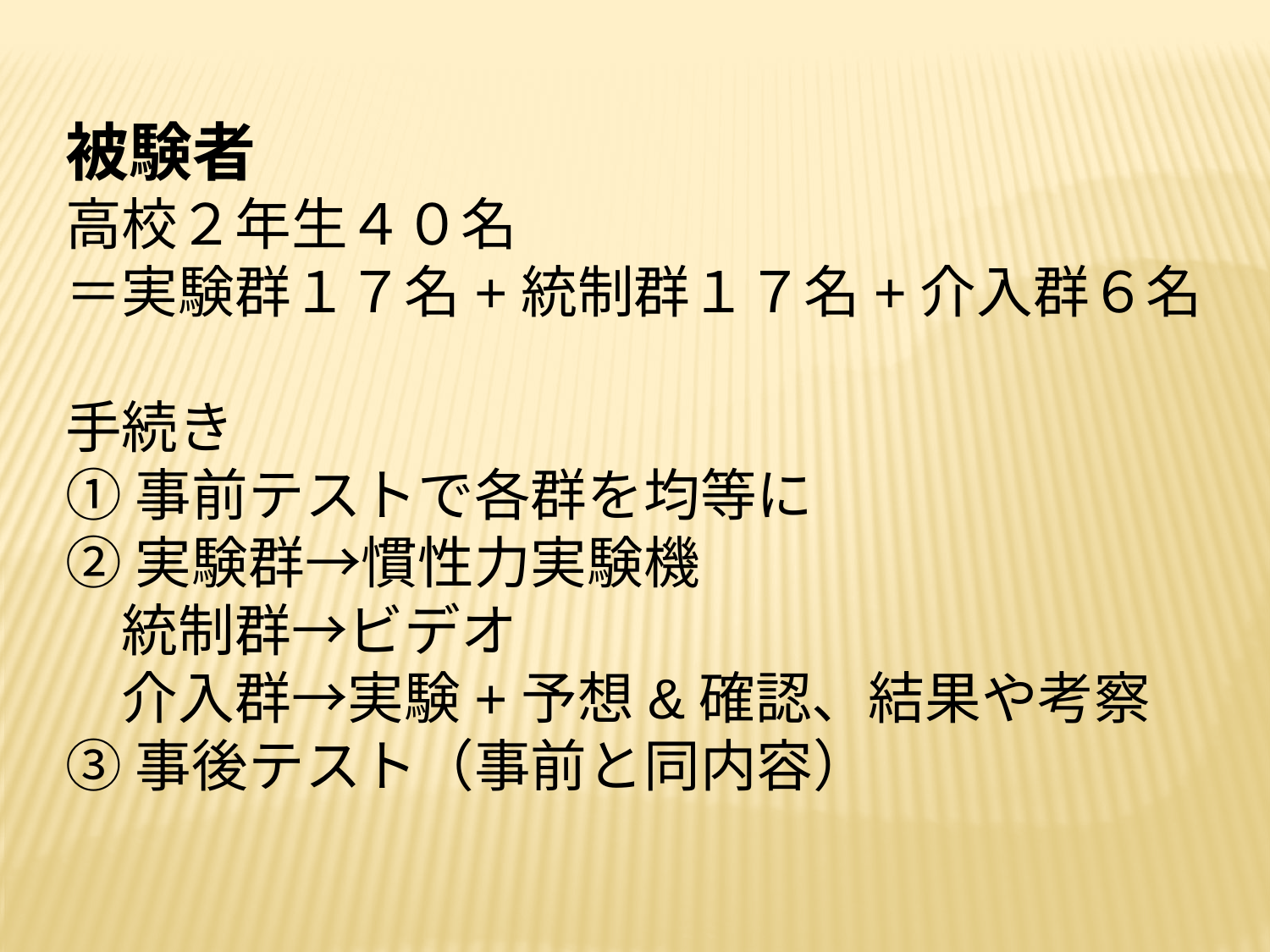

被験者
高校２年生４０名
＝実験群１７名+統制群１７名+介入群６名

手続き
①事前テストで各群を均等に
②実験群→慣性力実験機
　統制群→ビデオ
　介入群→実験+予想&確認、結果や考察
③事後テスト（事前と同内容）